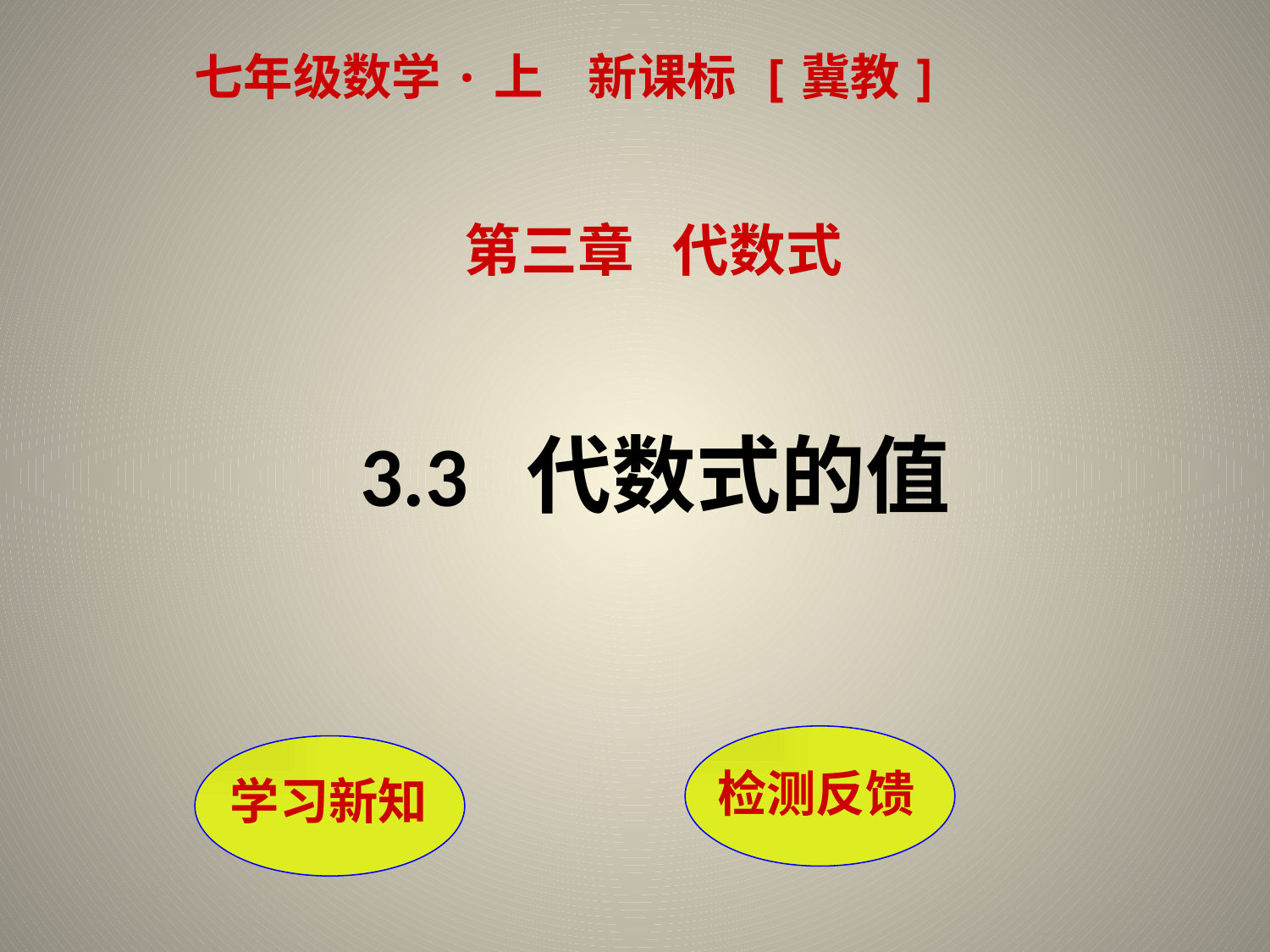

七年级数学·上    新课标 [冀教]
       第三章   代数式
            3.3  代数式的值

检测反馈

 学习新知